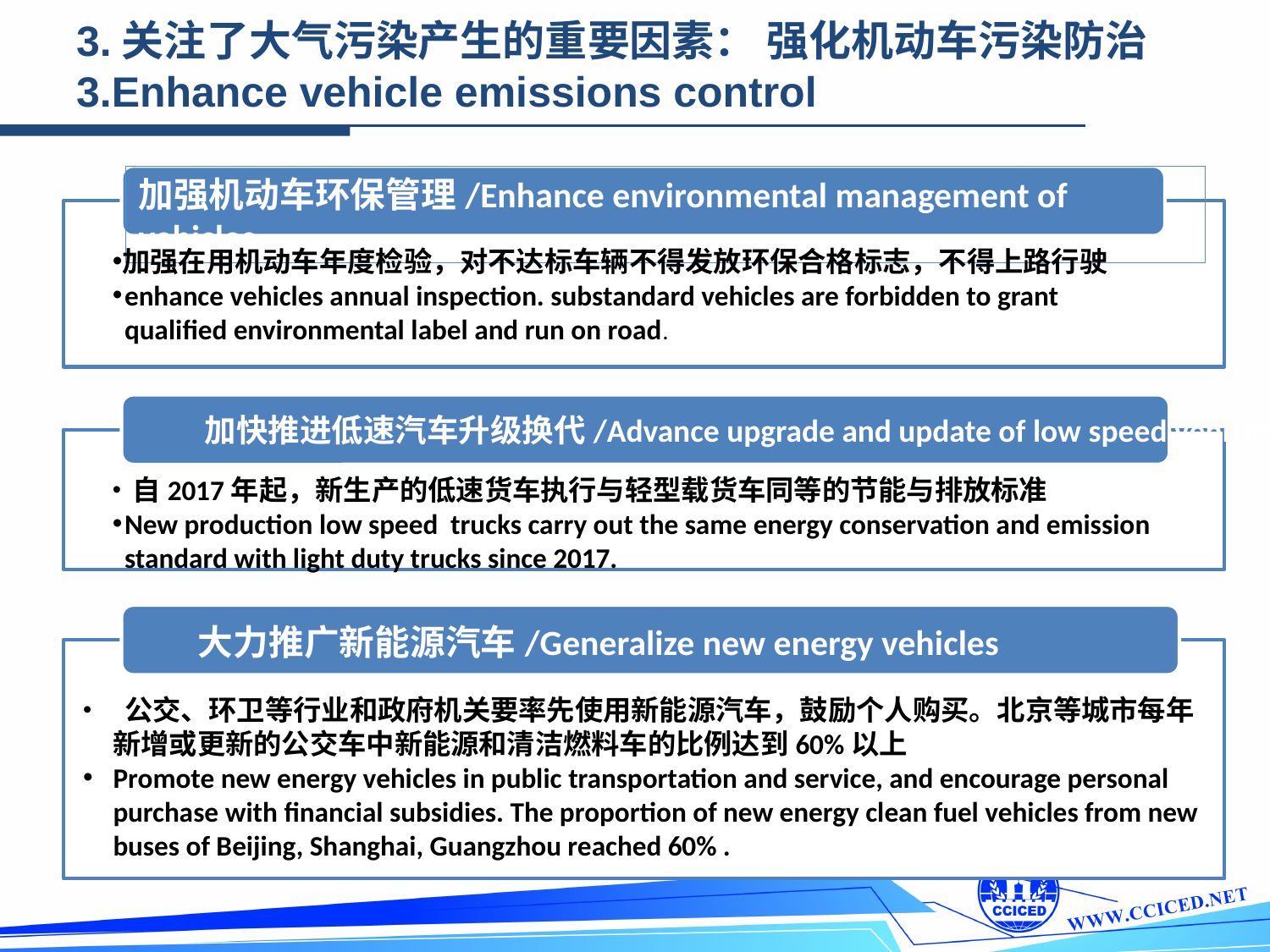

3.关注了大气污染产生的重要因素： 强化机动车污染防治
3.Enhance vehicle emissions control

加强机动车环保管理/Enhance environmental management of vehicles

加强在用机动车年度检验，对不达标车辆不得发放环保合格标志，不得上路行驶
enhance vehicles annual inspection. substandard vehicles are forbidden to grant qualified environmental label and run on road.

加快推进低速汽车升级换代/Advance upgrade and update of low speed vehicles

 自2017年起，新生产的低速货车执行与轻型载货车同等的节能与排放标准
New production low speed  trucks carry out the same energy conservation and emission standard with light duty trucks since 2017.

大力推广新能源汽车/Generalize new energy vehicles

 公交、环卫等行业和政府机关要率先使用新能源汽车，鼓励个人购买。北京等城市每年新增或更新的公交车中新能源和清洁燃料车的比例达到60%以上
Promote new energy vehicles in public transportation and service, and encourage personal purchase with financial subsidies. The proportion of new energy clean fuel vehicles from new buses of Beijing, Shanghai, Guangzhou reached 60% .